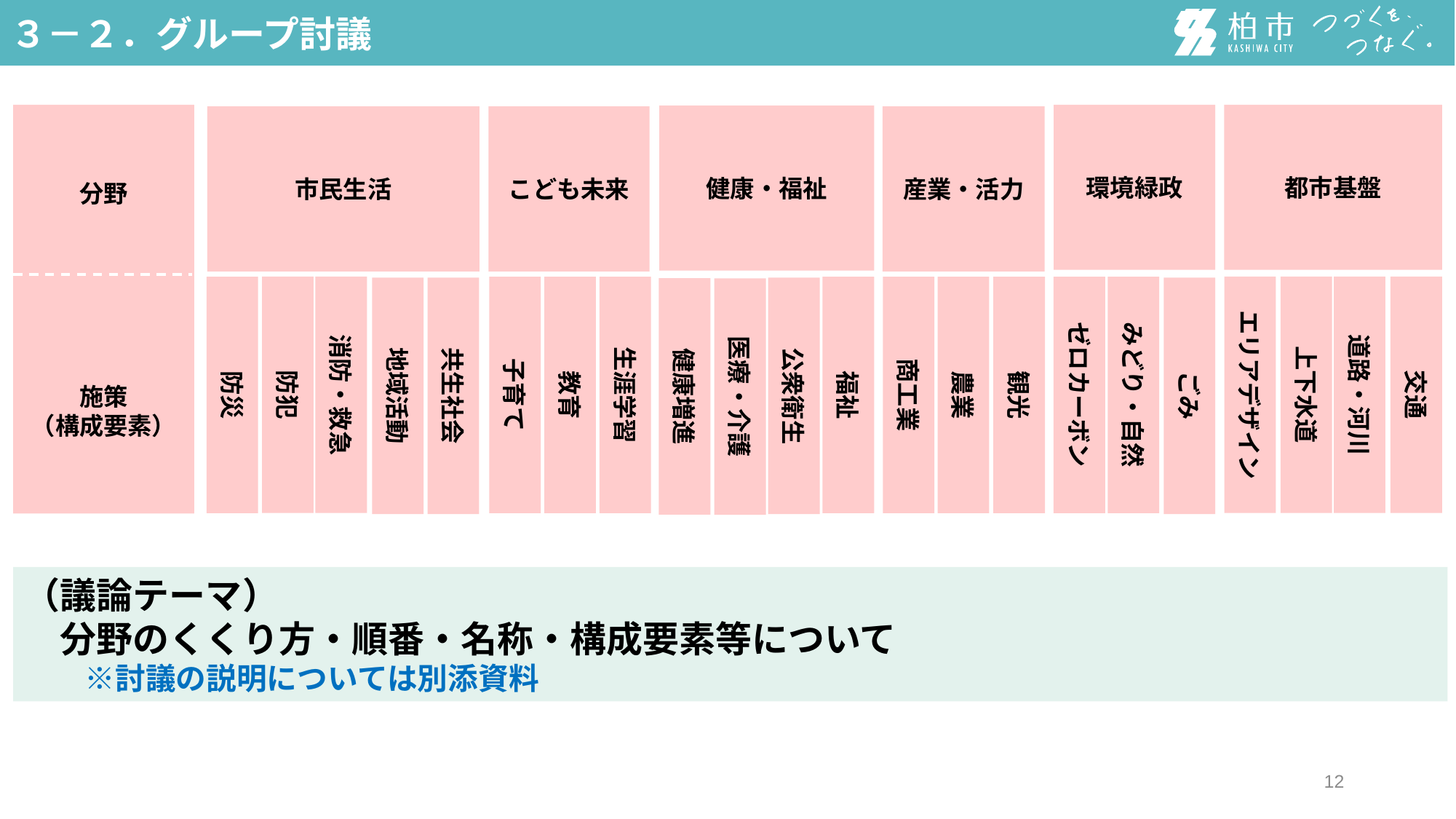

３－２．グループ討議

分野

施策
（構成要素）
環境緑政
都市基盤
健康・福祉
市民生活
こども未来
産業・活力
防犯
消防・救急
エリアデザイン
上下水道
道路・河川
交通
防災
農業
観光
ゼロカーボン
みどり・自然
子育て
教育
生涯学習
福祉
商工業
地域活動
共生社会
ごみ
公衆衛生
健康増進
医療・介護
（議論テーマ）
　分野のくくり方・順番・名称・構成要素等について
　　※討議の説明については別添資料
12